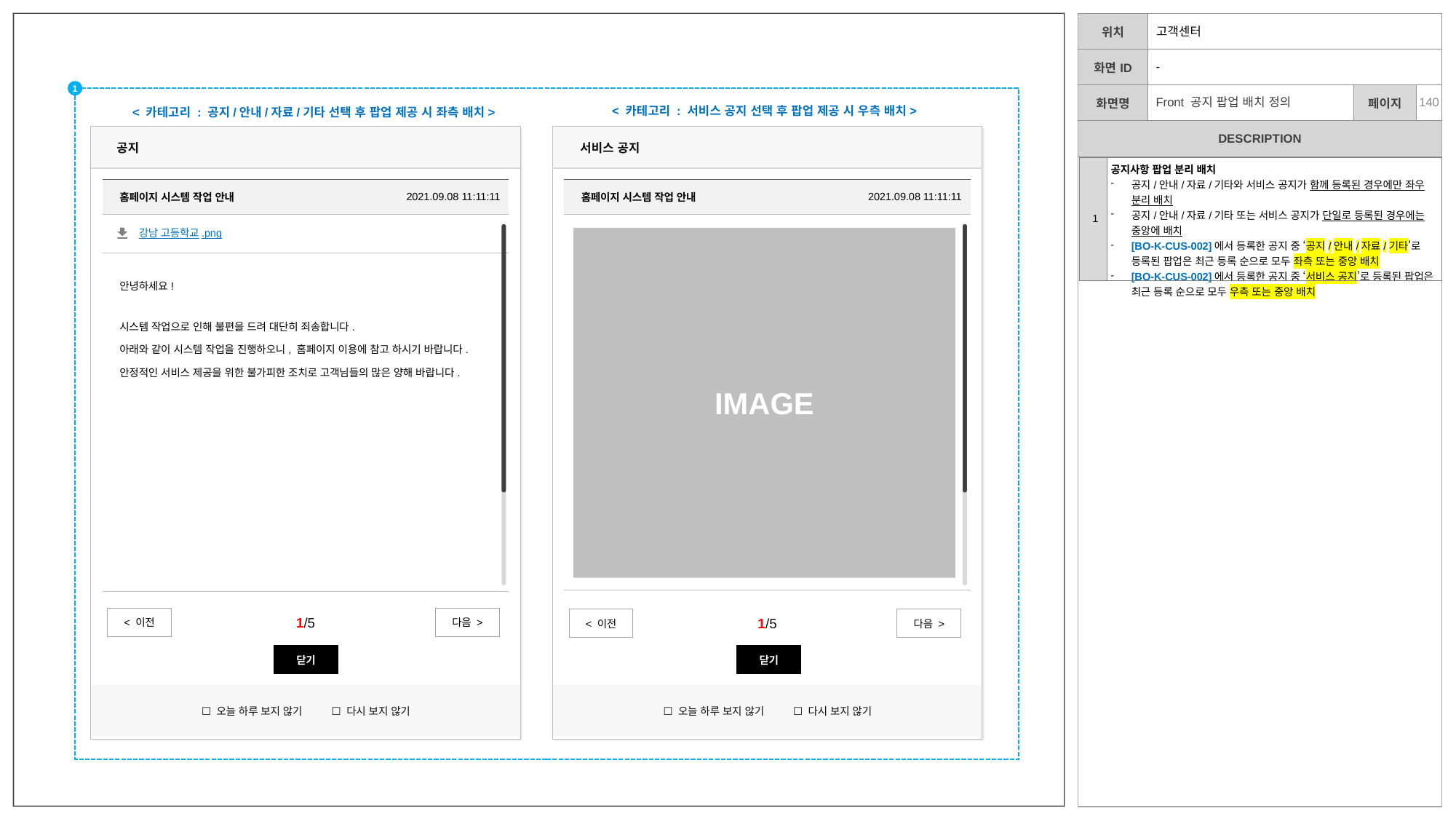

| Ver | Description |
| --- | --- |
| 3.0.18 | 공지 팝업 배치 정의 추가 |
| 3.0.21 | <1> 내용 정의 추가 (공지/안내/자료/기타 & 서비스 공지 팝업 배치 기준) |
고객센터
-
1
# Front 공지 팝업 배치 정의

< 카테고리 : 서비스 공지 선택 후 팝업 제공 시 우측 배치>
< 카테고리 : 공지/안내/자료/기타 선택 후 팝업 제공 시 좌측 배치>

공지

서비스 공지
| 1 | 공지사항 팝업 분리 배치 공지/안내/자료/기타와 서비스 공지가 함께 등록된 경우에만 좌우 분리 배치 공지/안내/자료/기타 또는 서비스 공지가 단일로 등록된 경우에는 중앙에 배치 [BO-K-CUS-002]에서 등록한 공지 중 ‘공지/안내/자료/기타’로 등록된 팝업은 최근 등록 순으로 모두 좌측 또는 중앙 배치 [BO-K-CUS-002]에서 등록한 공지 중 ‘서비스 공지’로 등록된 팝업은 최근 등록 순으로 모두 우측 또는 중앙 배치 |
| --- | --- |
| 홈페이지 시스템 작업 안내 | 2021.09.08 11:11:11 |
| --- | --- |
|  |  |
| 안녕하세요! 시스템 작업으로 인해 불편을 드려 대단히 죄송합니다. 아래와 같이 시스템 작업을 진행하오니, 홈페이지 이용에 참고 하시기 바랍니다. 안정적인 서비스 제공을 위한 불가피한 조치로 고객님들의 많은 양해 바랍니다. |  |
| 홈페이지 시스템 작업 안내 | 2021.09.08 11:11:11 |
| --- | --- |
|  |  |

강남 고등학교.png

IMAGE
< 이전
다음 >
1/5
< 이전
다음 >
1/5
닫기
닫기

☐ 오늘 하루 보지 않기
☐ 다시 보지 않기

☐ 오늘 하루 보지 않기
☐ 다시 보지 않기